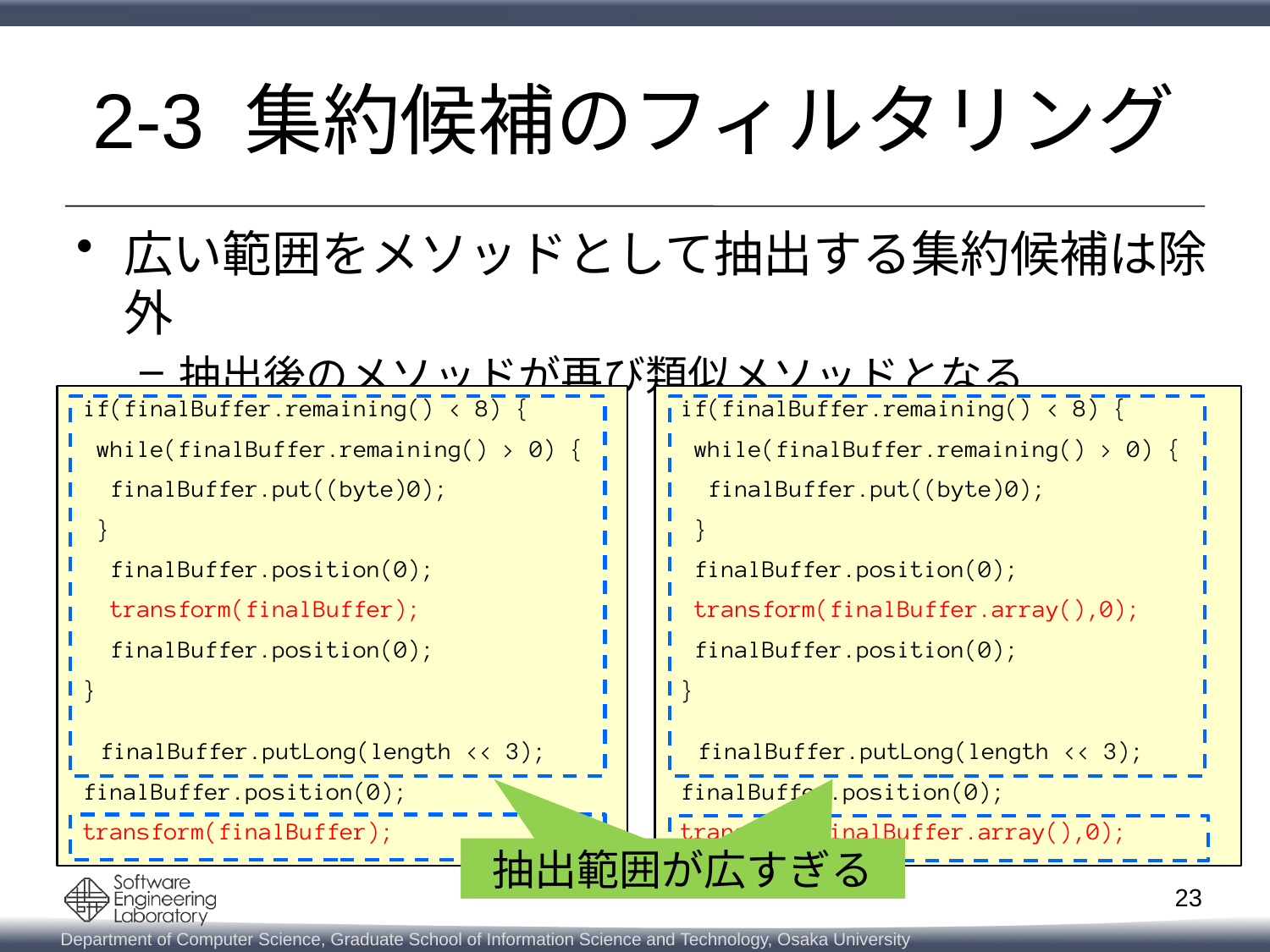

# 2-3 集約候補のフィルタリング
広い範囲をメソッドとして抽出する集約候補は除外
抽出後のメソッドが再び類似メソッドとなる
 if(finalBuffer.remaining() < 8) {
  while(finalBuffer.remaining() > 0) {
   finalBuffer.put((byte)0);
  }
   finalBuffer.position(0);
   transform(finalBuffer);
   finalBuffer.position(0);
 }
　finalBuffer.putLong(length << 3);
 finalBuffer.position(0);
 transform(finalBuffer);
 if(finalBuffer.remaining() < 8) {
  while(finalBuffer.remaining() > 0) {
   finalBuffer.put((byte)0);
  }
  finalBuffer.position(0);
  transform(finalBuffer.array(),0);
  finalBuffer.position(0);
 }
　finalBuffer.putLong(length << 3);
 finalBuffer.position(0);
 transform(finalBuffer.array(),0);

抽出範囲が広すぎる

23